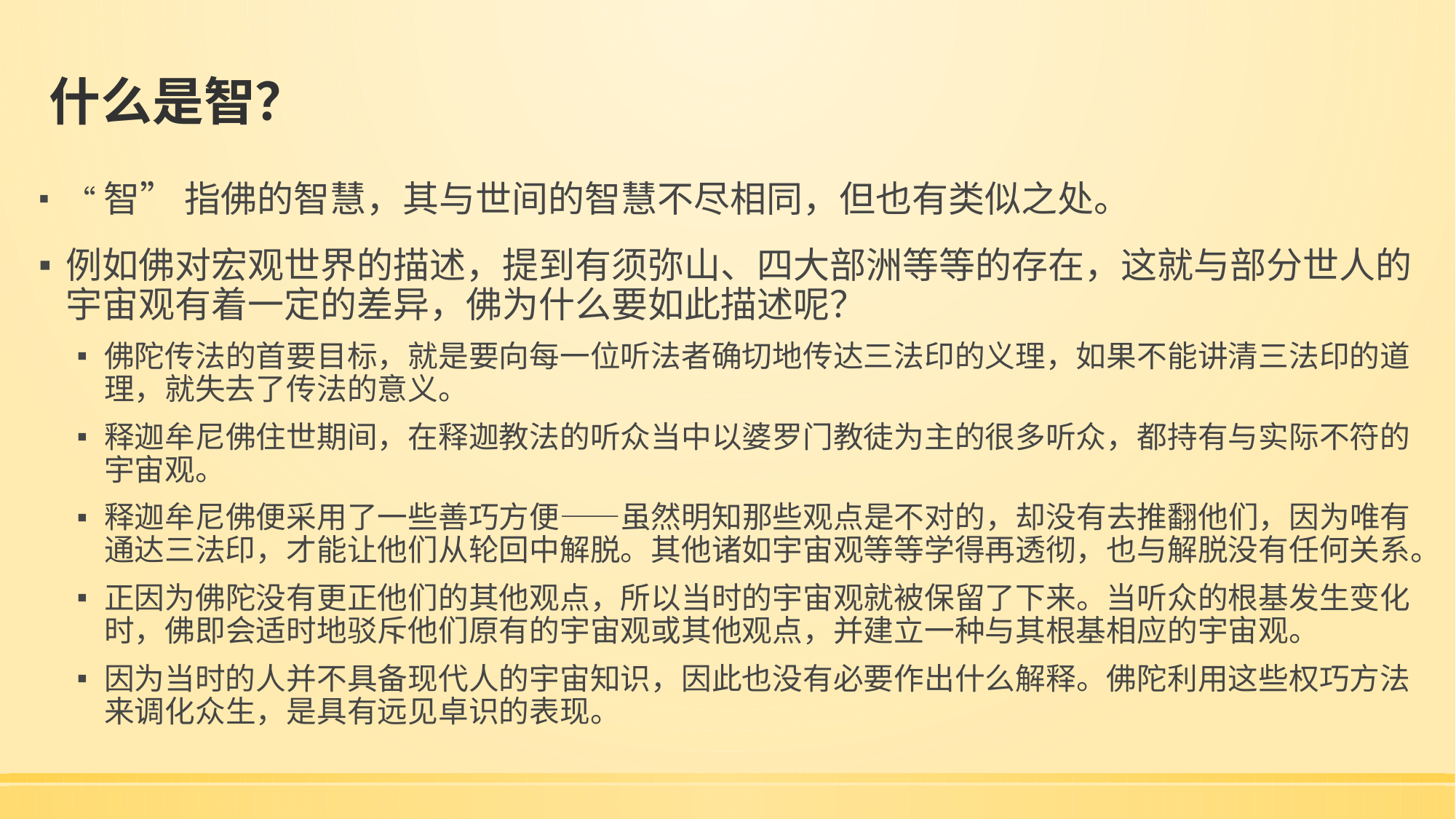

# 什么是智？
“智” 指佛的智慧，其与世间的智慧不尽相同，但也有类似之处。
例如佛对宏观世界的描述，提到有须弥山、四大部洲等等的存在，这就与部分世人的宇宙观有着一定的差异，佛为什么要如此描述呢？
佛陀传法的首要目标，就是要向每一位听法者确切地传达三法印的义理，如果不能讲清三法印的道理，就失去了传法的意义。
释迦牟尼佛住世期间，在释迦教法的听众当中以婆罗门教徒为主的很多听众，都持有与实际不符的宇宙观。
释迦牟尼佛便采用了一些善巧方便——虽然明知那些观点是不对的，却没有去推翻他们，因为唯有通达三法印，才能让他们从轮回中解脱。其他诸如宇宙观等等学得再透彻，也与解脱没有任何关系。
正因为佛陀没有更正他们的其他观点，所以当时的宇宙观就被保留了下来。当听众的根基发生变化时，佛即会适时地驳斥他们原有的宇宙观或其他观点，并建立一种与其根基相应的宇宙观。
因为当时的人并不具备现代人的宇宙知识，因此也没有必要作出什么解释。佛陀利用这些权巧方法来调化众生，是具有远见卓识的表现。